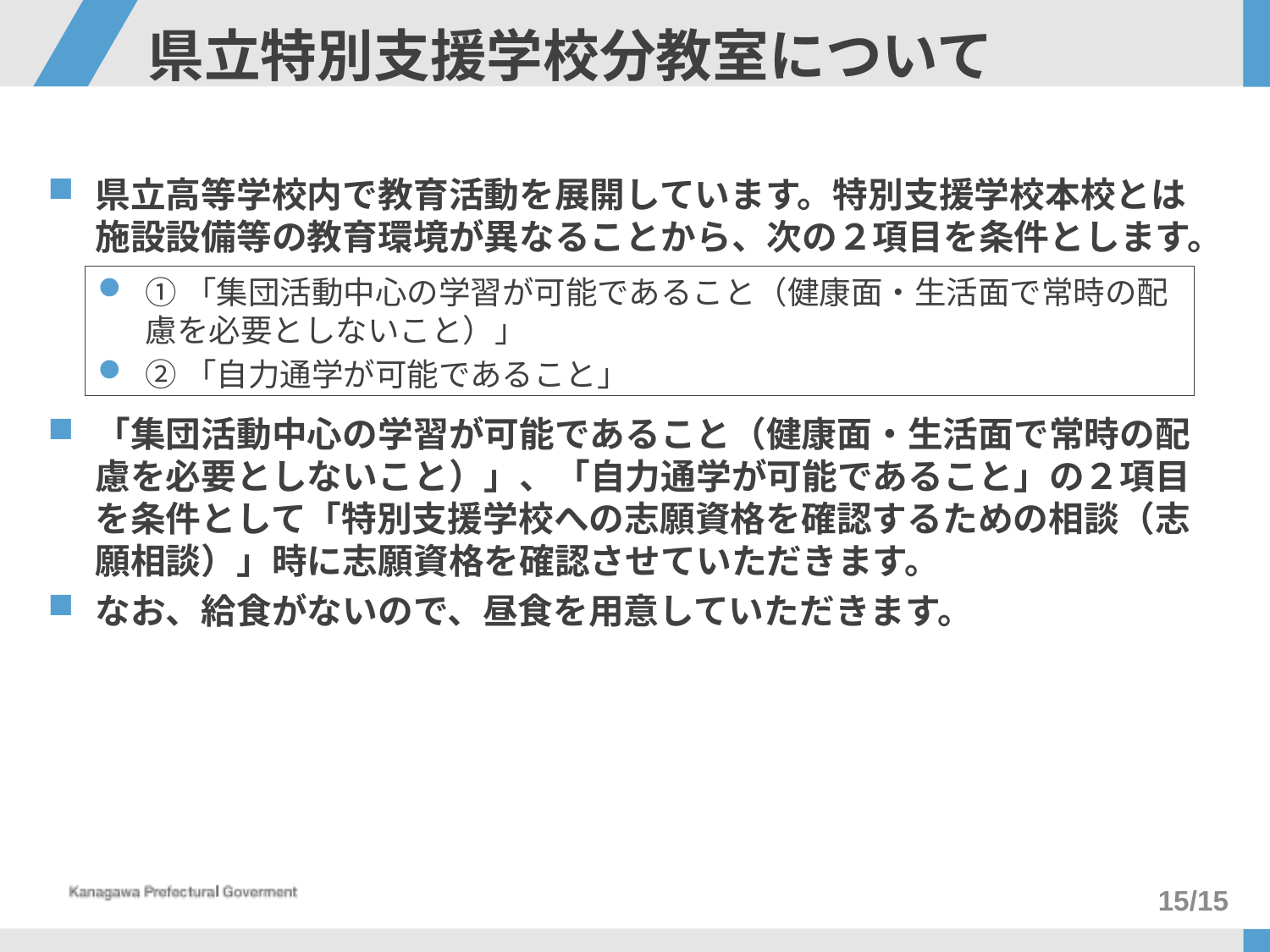

# 県立特別支援学校分教室について
県立高等学校内で教育活動を展開しています。特別支援学校本校とは施設設備等の教育環境が異なることから、次の２項目を条件とします。

「集団活動中心の学習が可能であること（健康面・生活面で常時の配慮を必要としないこと）」、「自力通学が可能であること」の２項目を条件として「特別支援学校への志願資格を確認するための相談（志願相談）」時に志願資格を確認させていただきます。
なお、給食がないので、昼食を用意していただきます。
①「集団活動中心の学習が可能であること（健康面・生活面で常時の配慮を必要としないこと）」
②「自力通学が可能であること」
15/15